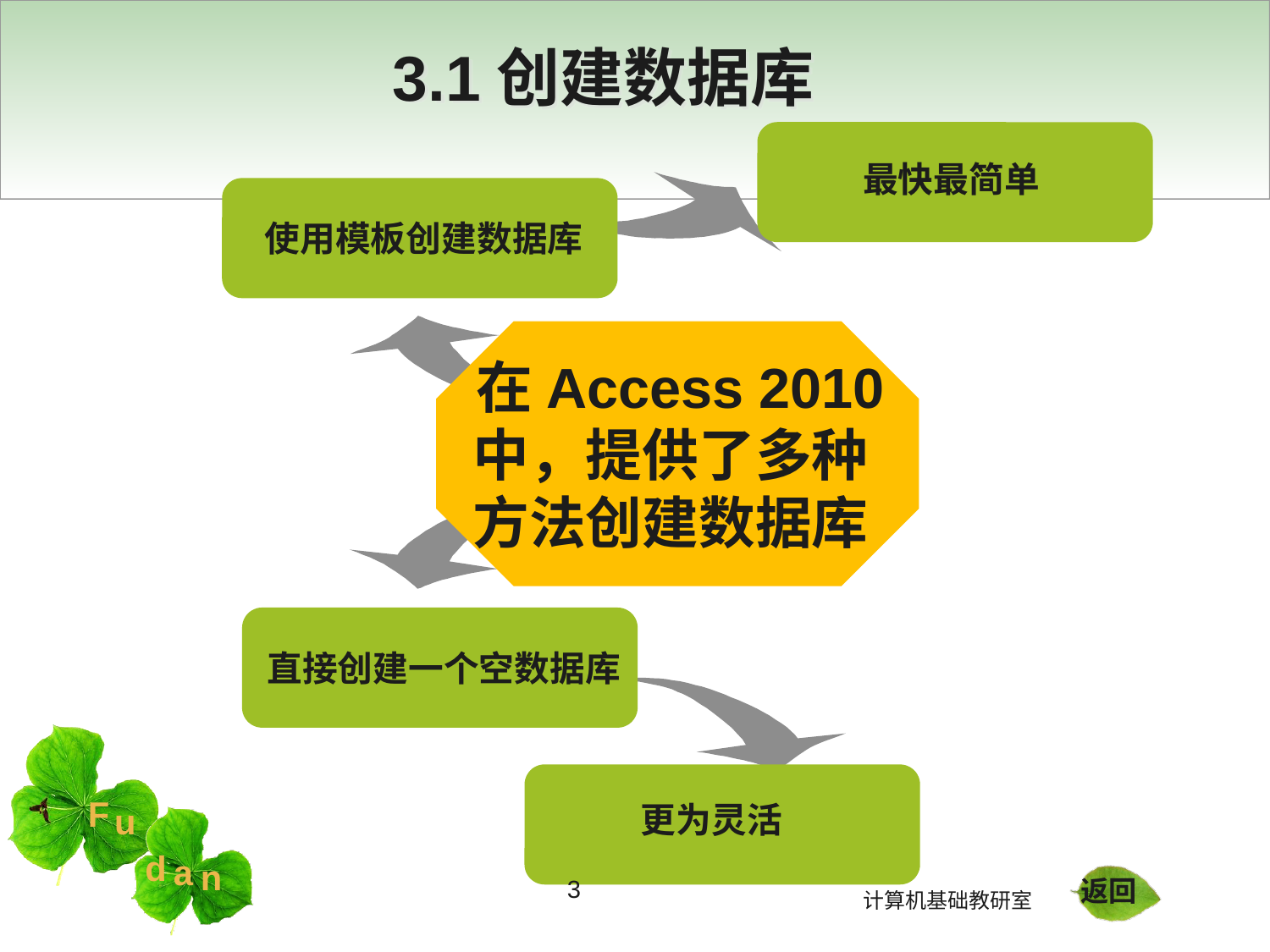

# 3.1创建数据库

最快最简单

使用模板创建数据库

 在Access 2010中，提供了多种方法创建数据库

直接创建一个空数据库

更为灵活

3
返回